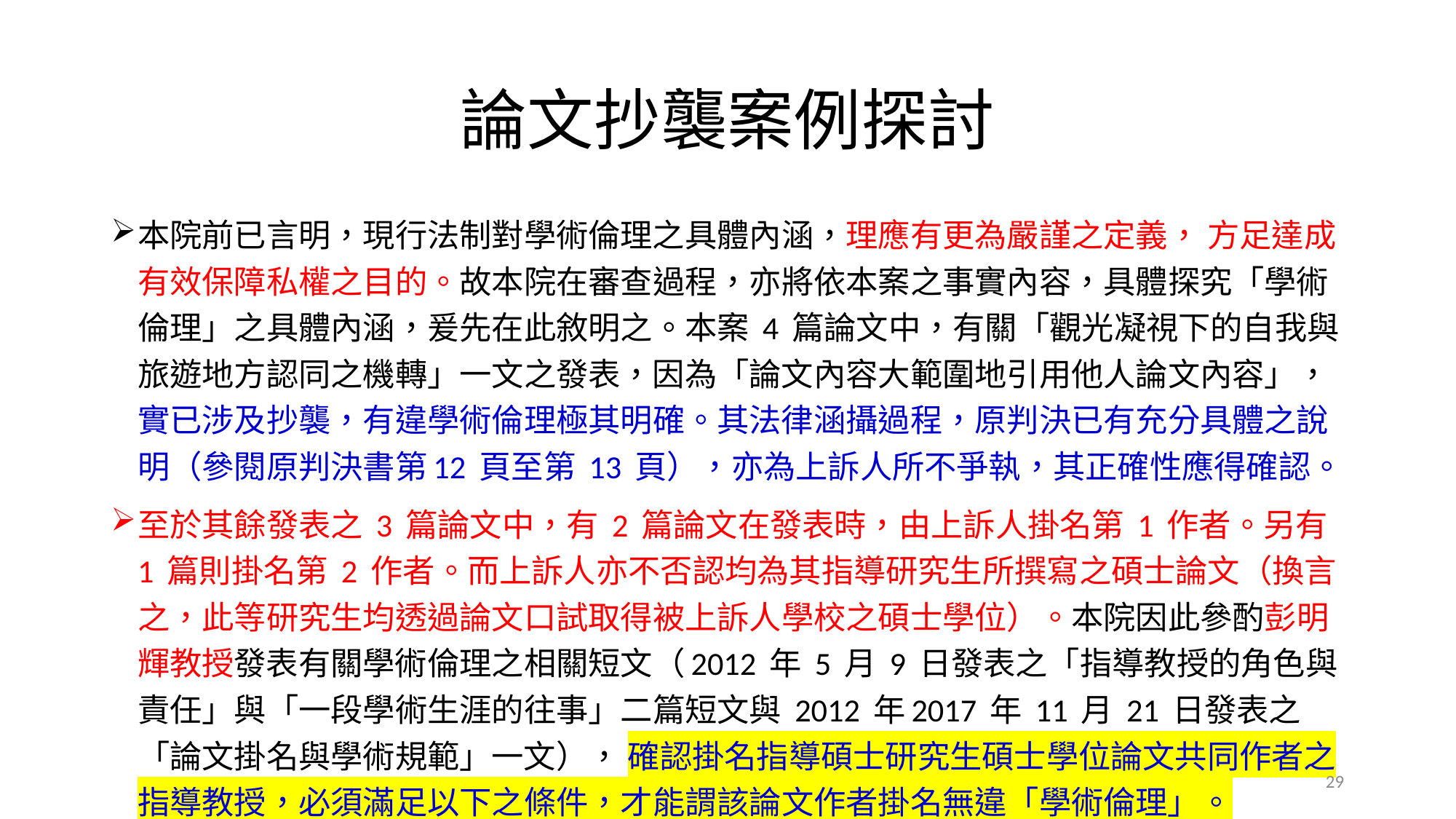

# 論文抄襲案例探討
本院前已言明，現行法制對學術倫理之具體內涵，理應有更為嚴謹之定義， 方足達成有效保障私權之目的。故本院在審查過程，亦將依本案之事實內容，具體探究「學術倫理」之具體內涵，爰先在此敘明之。本案 4 篇論文中，有關「觀光凝視下的自我與旅遊地方認同之機轉」一文之發表，因為「論文內容大範圍地引用他人論文內容」，實已涉及抄襲，有違學術倫理極其明確。其法律涵攝過程，原判決已有充分具體之說明（參閱原判決書第12 頁至第 13 頁），亦為上訴人所不爭執，其正確性應得確認。
至於其餘發表之 3 篇論文中，有 2 篇論文在發表時，由上訴人掛名第 1 作者。另有 1 篇則掛名第 2 作者。而上訴人亦不否認均為其指導研究生所撰寫之碩士論文（換言之，此等研究生均透過論文口試取得被上訴人學校之碩士學位）。本院因此參酌彭明輝教授發表有關學術倫理之相關短文（2012 年 5 月 9 日發表之「指導教授的角色與責任」與「一段學術生涯的往事」二篇短文與 2012 年2017 年 11 月 21 日發表之「論文掛名與學術規範」一文）， 確認掛名指導碩士研究生碩士學位論文共同作者之指導教授，必須滿足以下之條件，才能謂該論文作者掛名無違「學術倫理」。

29